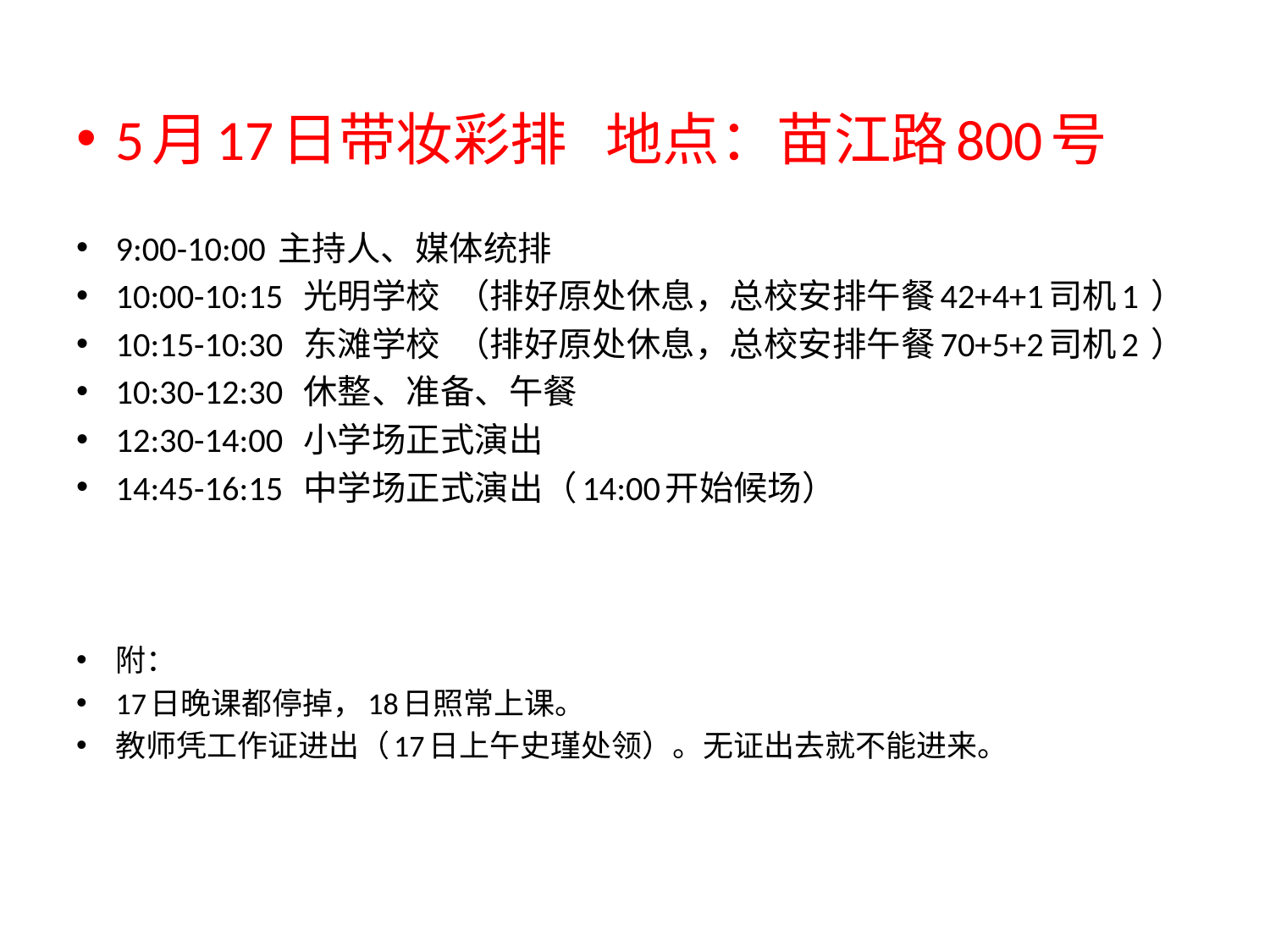

5月17日带妆彩排   地点：苗江路800号

9:00-10:00 主持人、媒体统排
10:00-10:15  光明学校  （排好原处休息，总校安排午餐42+4+1司机1 ）
10:15-10:30  东滩学校  （排好原处休息，总校安排午餐70+5+2司机2 ）
10:30-12:30  休整、准备、午餐
12:30-14:00  小学场正式演出
14:45-16:15  中学场正式演出（14:00开始候场）

附：
17日晚课都停掉，18日照常上课。
教师凭工作证进出（17日上午史瑾处领）。无证出去就不能进来。